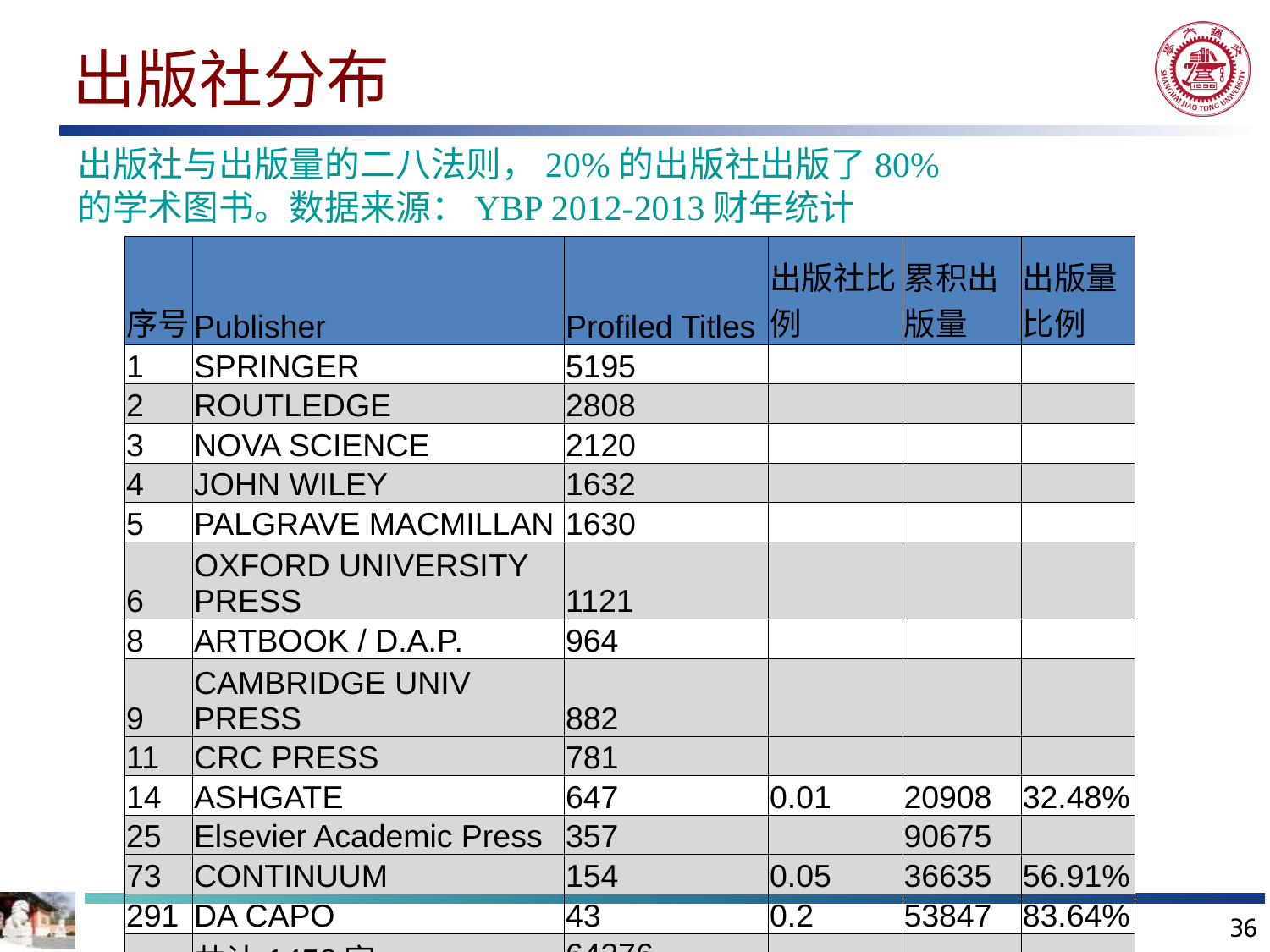

# 出版社分布
出版社与出版量的二八法则，20%的出版社出版了80%的学术图书。数据来源：YBP 2012-2013财年统计
| 序号 | Publisher | Profiled Titles | 出版社比例 | 累积出版量 | 出版量比例 |
| --- | --- | --- | --- | --- | --- |
| 1 | SPRINGER | 5195 |  |  |  |
| 2 | ROUTLEDGE | 2808 |  |  |  |
| 3 | NOVA SCIENCE | 2120 |  |  |  |
| 4 | JOHN WILEY | 1632 |  |  |  |
| 5 | PALGRAVE MACMILLAN | 1630 |  |  |  |
| 6 | OXFORD UNIVERSITY PRESS | 1121 |  |  |  |
| 8 | ARTBOOK / D.A.P. | 964 |  |  |  |
| 9 | CAMBRIDGE UNIV PRESS | 882 |  |  |  |
| 11 | CRC PRESS | 781 |  |  |  |
| 14 | ASHGATE | 647 | 0.01 | 20908 | 32.48% |
| 25 | Elsevier Academic Press | 357 |  | 90675 |  |
| 73 | CONTINUUM | 154 | 0.05 | 36635 | 56.91% |
| 291 | DA CAPO | 43 | 0.2 | 53847 | 83.64% |
|  | 共计1458家 | 64376 |  |  |  |
36